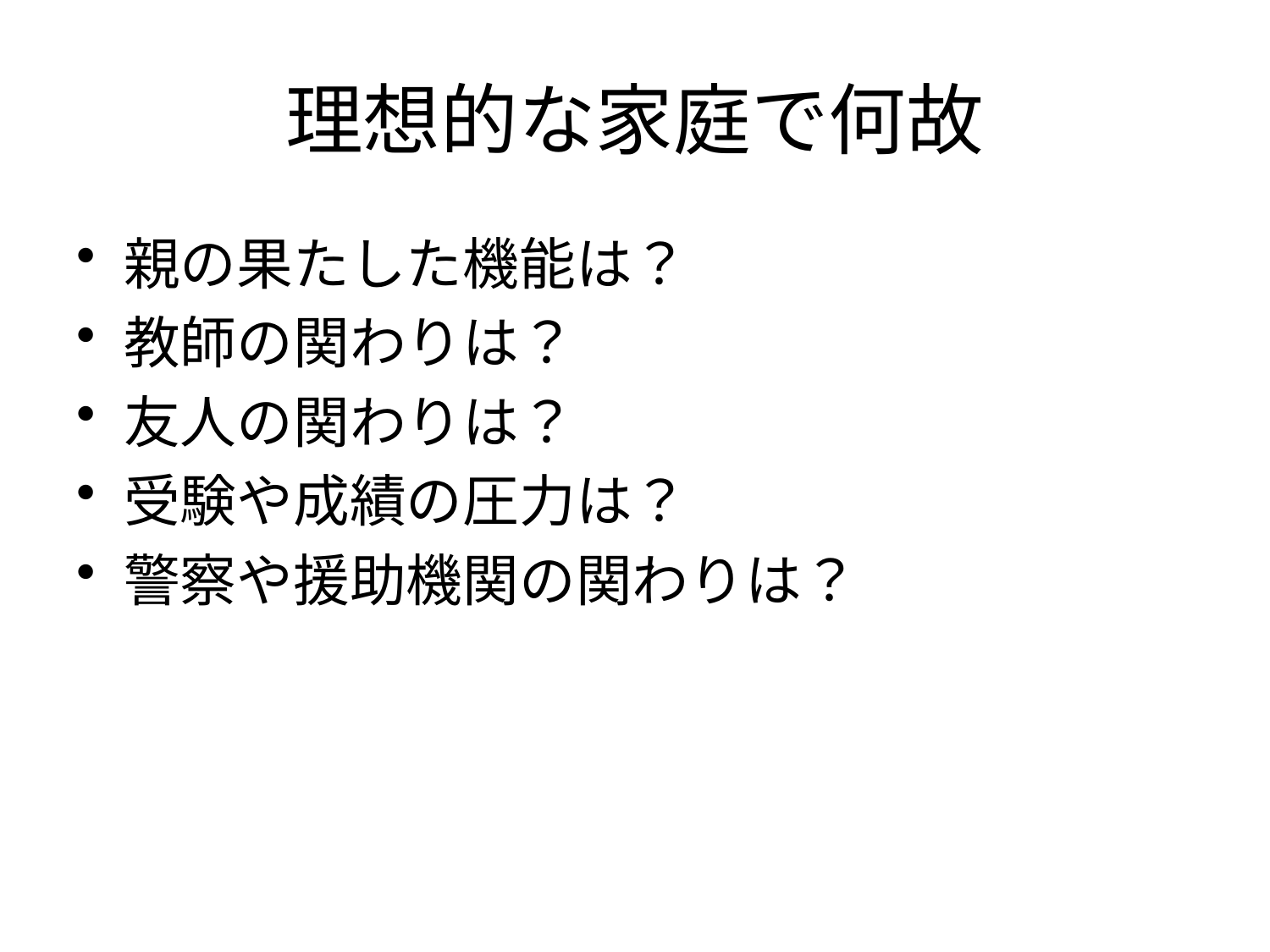

# 理想的な家庭で何故
親の果たした機能は？
教師の関わりは？
友人の関わりは？
受験や成績の圧力は？
警察や援助機関の関わりは？